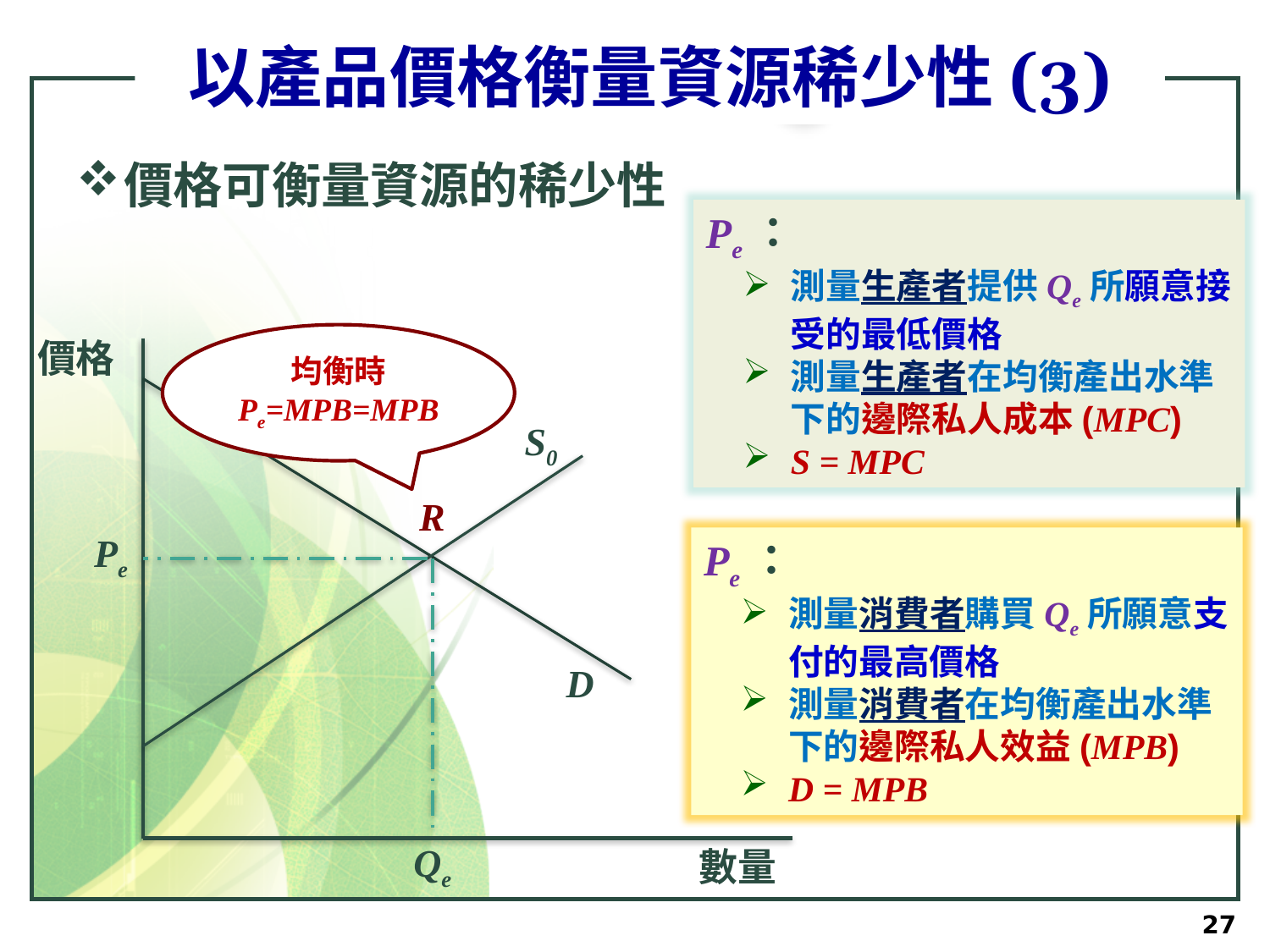

# 以產品價格衡量資源稀少性(3)
價格可衡量資源的稀少性
Pe：
測量生產者提供Qe所願意接受的最低價格
測量生產者在均衡產出水準下的邊際私人成本(MPC)
S = MPC
均衡時
Pe=MPB=MPB
價格
S0
R
Pe
Pe：
測量消費者購買Qe所願意支付的最高價格
測量消費者在均衡產出水準下的邊際私人效益(MPB)
D = MPB
D
Qe
數量
27